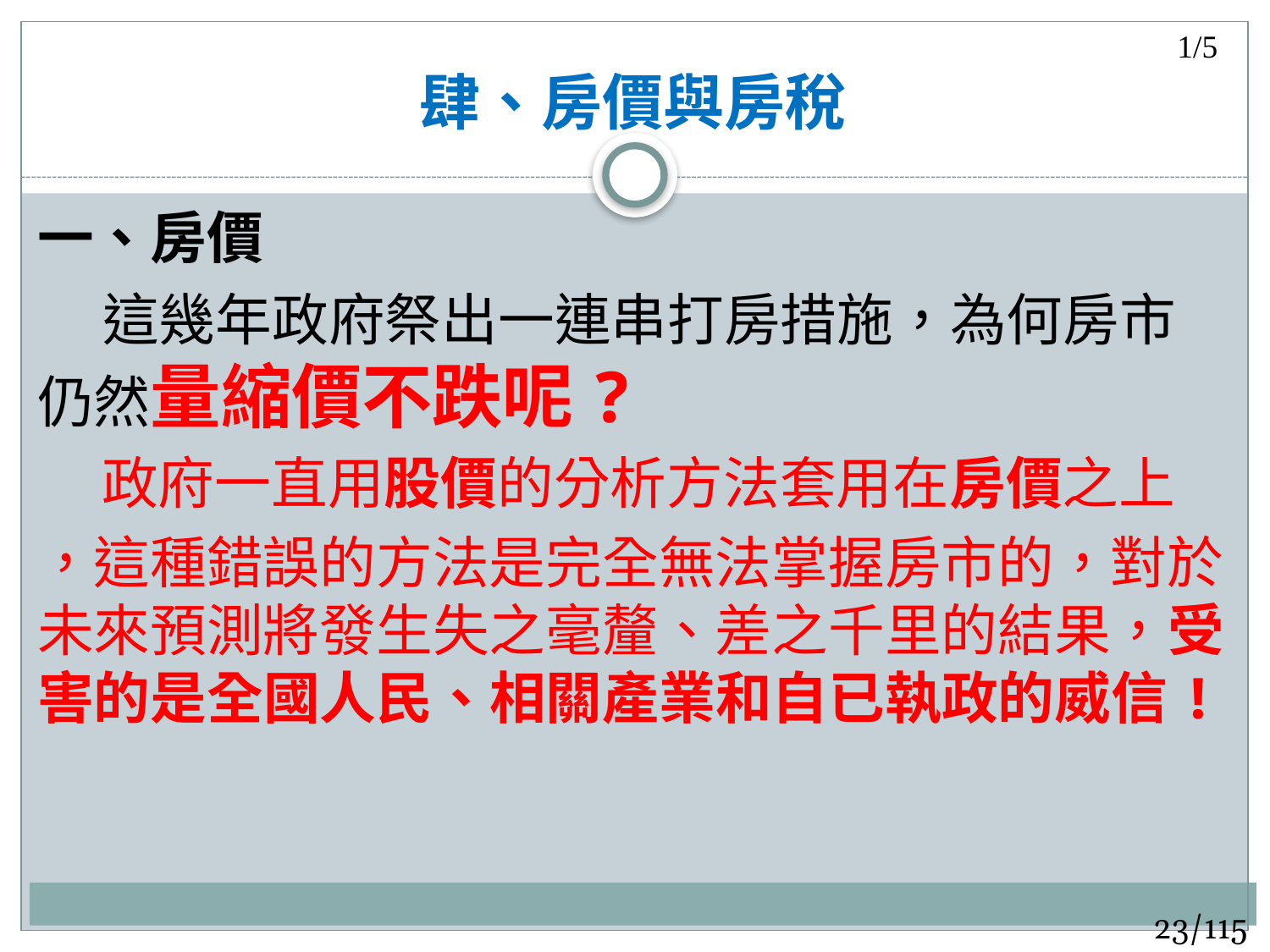

1/5
# 肆、房價與房稅
一、房價
    這幾年政府祭出一連串打房措施，為何房市仍然量縮價不跌呢?
    政府一直用股價的分析方法套用在房價之上
，這種錯誤的方法是完全無法掌握房市的，對於未來預測將發生失之毫釐、差之千里的結果，受害的是全國人民、相關產業和自已執政的威信!